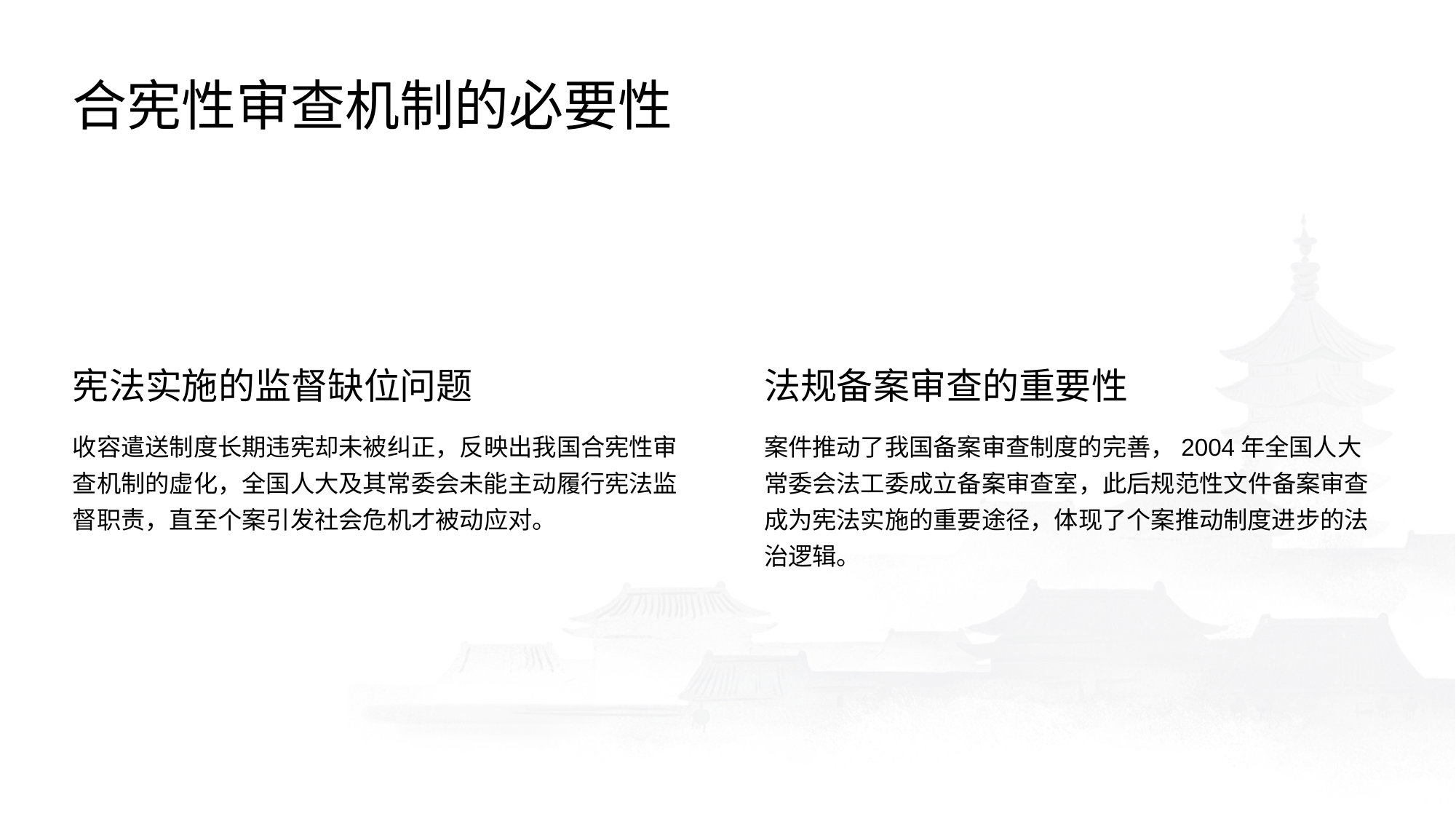

合宪性审查机制的必要性
宪法实施的监督缺位问题
法规备案审查的重要性
收容遣送制度长期违宪却未被纠正，反映出我国合宪性审查机制的虚化，全国人大及其常委会未能主动履行宪法监督职责，直至个案引发社会危机才被动应对。
案件推动了我国备案审查制度的完善，2004年全国人大常委会法工委成立备案审查室，此后规范性文件备案审查成为宪法实施的重要途径，体现了个案推动制度进步的法治逻辑。